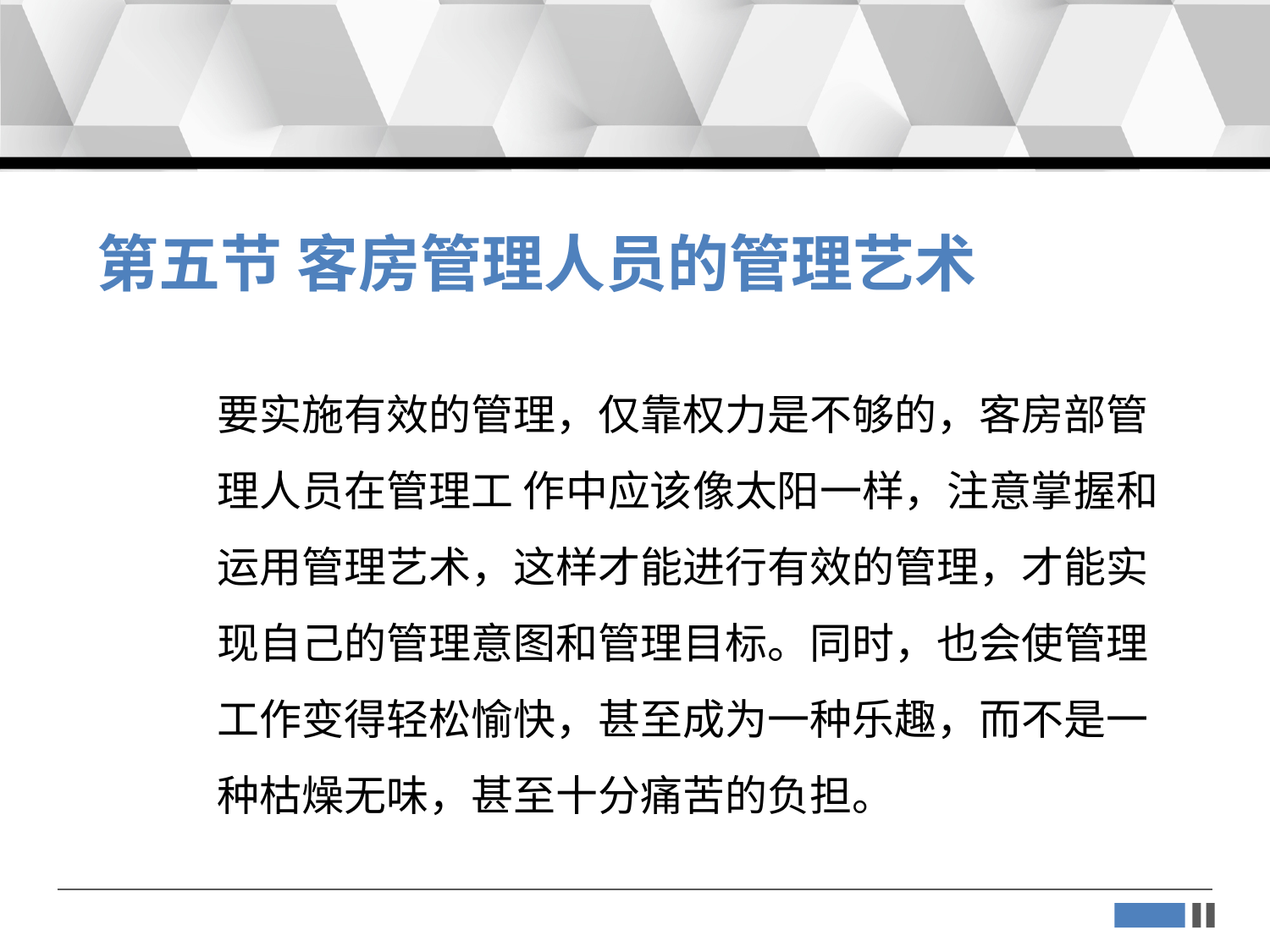

第五节 客房管理人员的管理艺术
要实施有效的管理，仅靠权力是不够的，客房部管理人员在管理工 作中应该像太阳一样，注意掌握和运用管理艺术，这样才能进行有效的管理，才能实现自己的管理意图和管理目标。同时，也会使管理工作变得轻松愉快，甚至成为一种乐趣，而不是一种枯燥无味，甚至十分痛苦的负担。